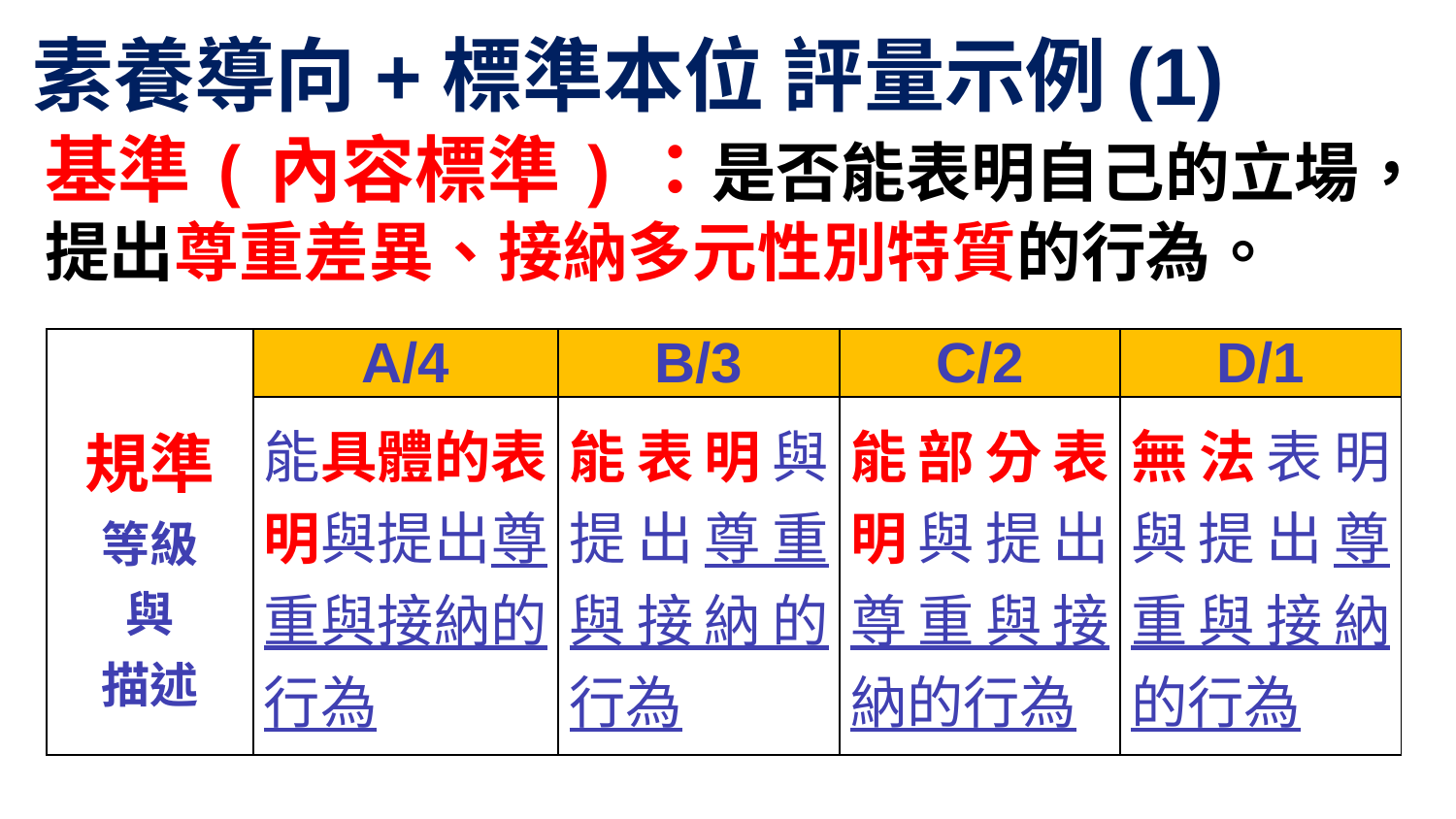

素養導向+標準本位 評量示例(1)
基準(內容標準)：是否能表明自己的立場，提出尊重差異、接納多元性別特質的行為。
| 規準 等級 與 描述 | A/4 | B/3 | C/2 | D/1 |
| --- | --- | --- | --- | --- |
|  | 能具體的表明與提出尊重與接納的行為 | 能表明與提出尊重與接納的行為 | 能部分表明與提出尊重與接納的行為 | 無法表明與提出尊重與接納的行為 |